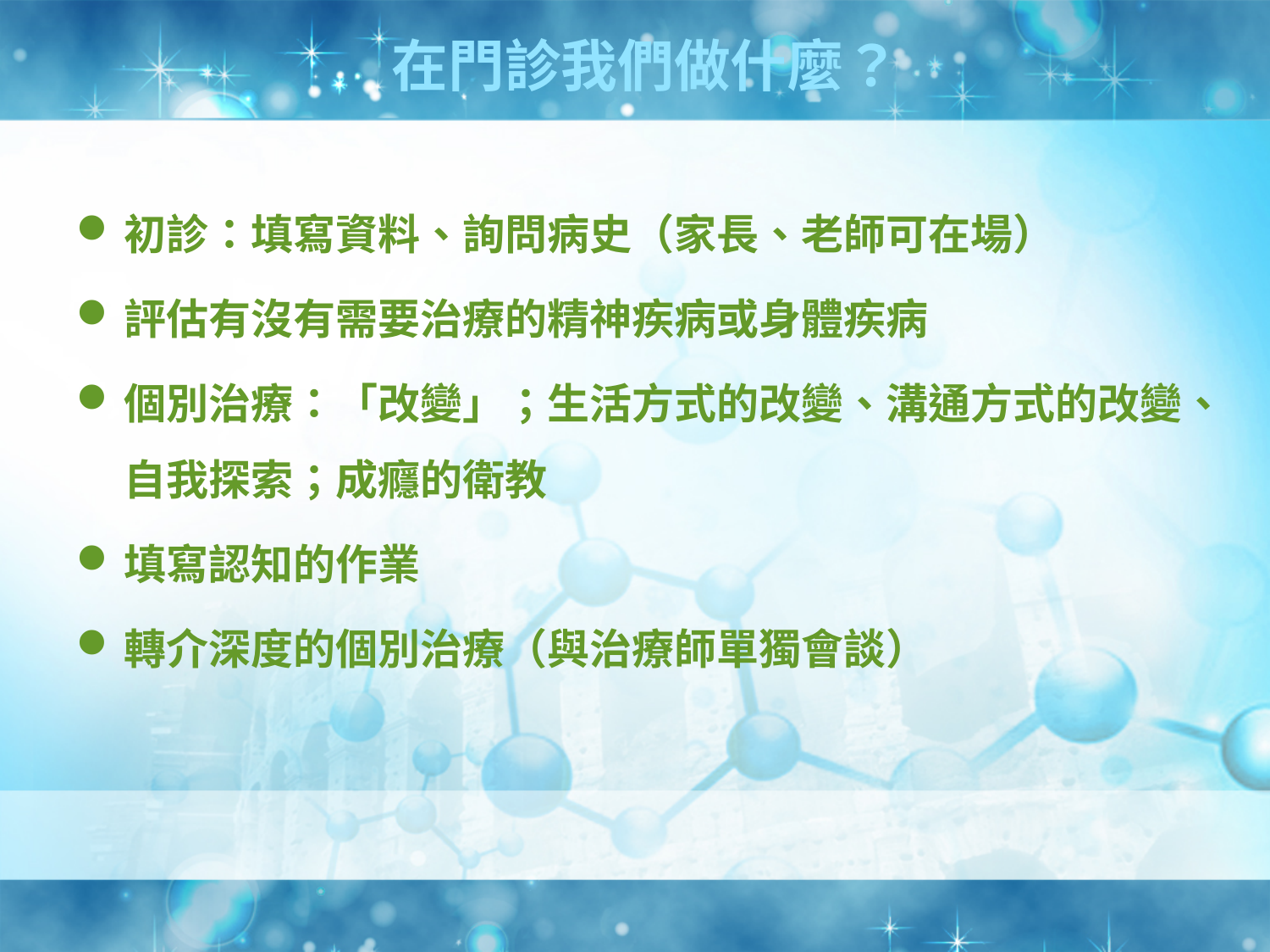

在門診我們做什麼？
初診：填寫資料、詢問病史（家長、老師可在場）
評估有沒有需要治療的精神疾病或身體疾病
個別治療：「改變」；生活方式的改變、溝通方式的改變、自我探索；成癮的衛教
填寫認知的作業
轉介深度的個別治療（與治療師單獨會談）